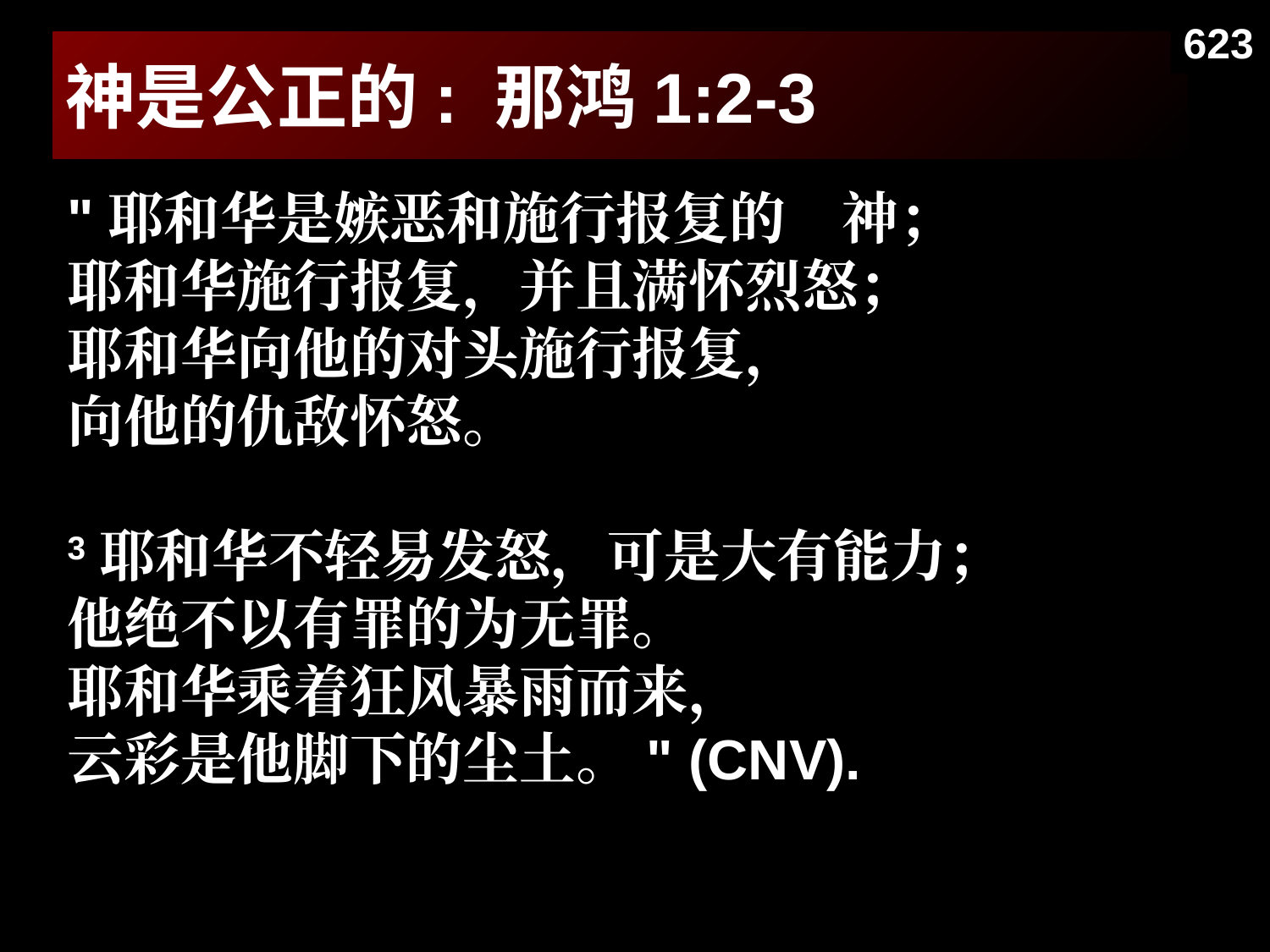

623
# 神是公正的: 那鸿1:2-3
"耶和华是嫉恶和施行报复的　神；
耶和华施行报复，并且满怀烈怒；
耶和华向他的对头施行报复，
向他的仇敌怀怒。

3耶和华不轻易发怒，可是大有能力；
他绝不以有罪的为无罪。
耶和华乘着狂风暴雨而来，
云彩是他脚下的尘土。" (CNV).